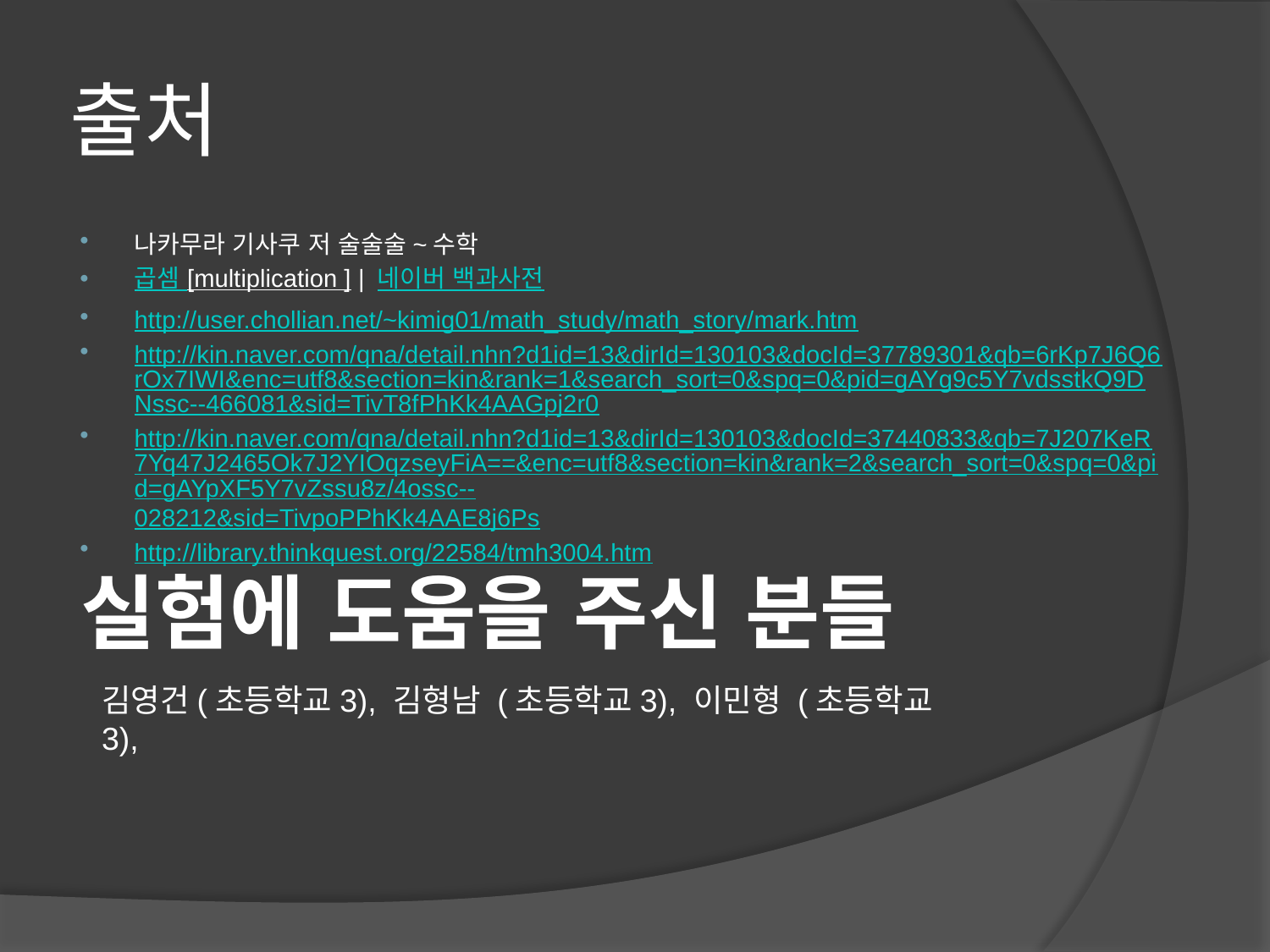

# 출처
나카무라 기사쿠 저 술술술~수학
곱셈 [multiplication ] | 네이버 백과사전
http://user.chollian.net/~kimig01/math_study/math_story/mark.htm
http://kin.naver.com/qna/detail.nhn?d1id=13&dirId=130103&docId=37789301&qb=6rKp7J6Q6rOx7IWI&enc=utf8&section=kin&rank=1&search_sort=0&spq=0&pid=gAYg9c5Y7vdsstkQ9DNssc--466081&sid=TivT8fPhKk4AAGpj2r0
http://kin.naver.com/qna/detail.nhn?d1id=13&dirId=130103&docId=37440833&qb=7J207KeR7Yq47J2465Ok7J2YIOqzseyFiA==&enc=utf8&section=kin&rank=2&search_sort=0&spq=0&pid=gAYpXF5Y7vZssu8z/4ossc--028212&sid=TivpoPPhKk4AAE8j6Ps
http://library.thinkquest.org/22584/tmh3004.htm
실험에 도움을 주신 분들
김영건(초등학교3), 김형남 (초등학교3), 이민형 (초등학교3),